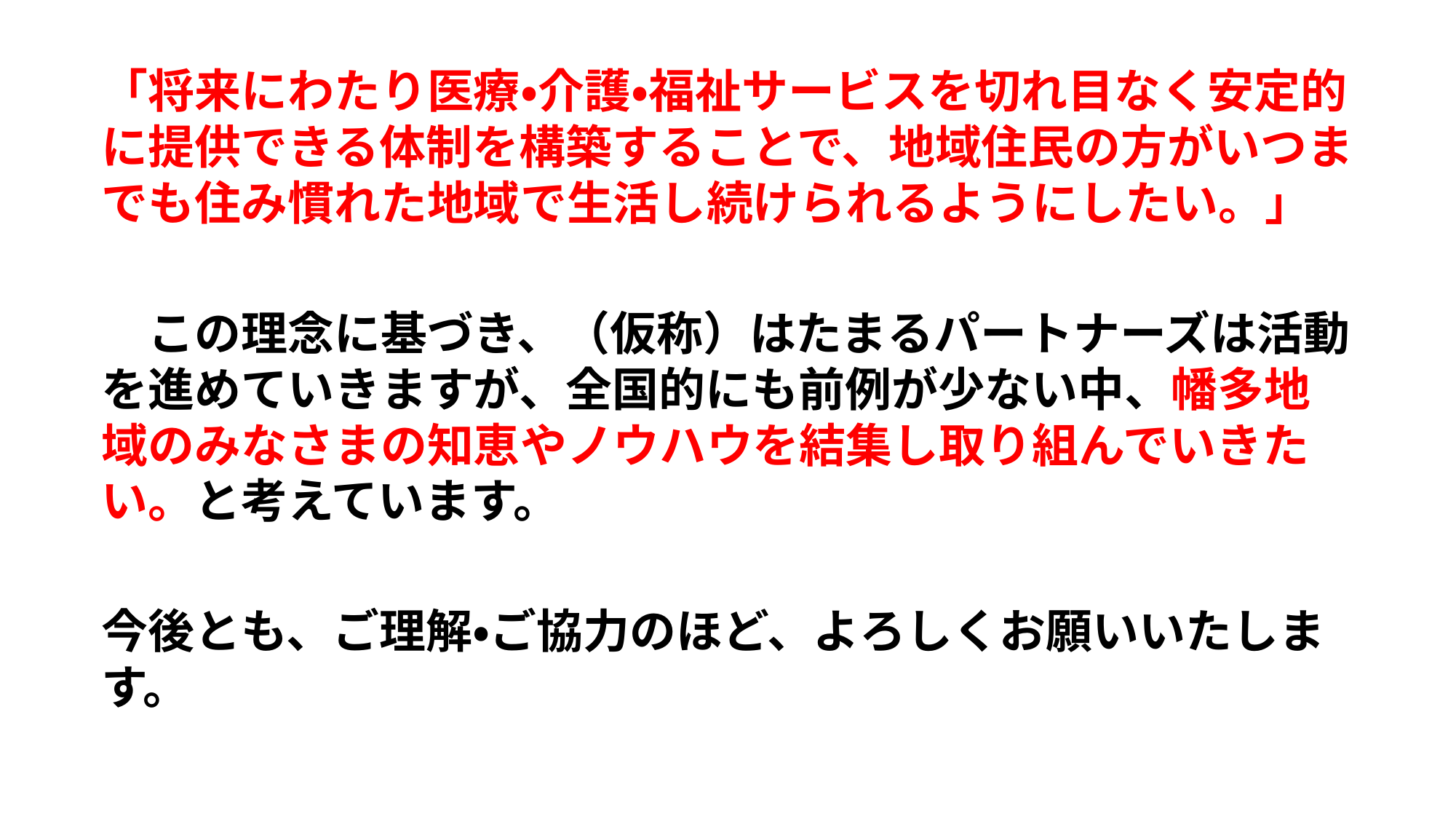

「将来にわたり医療・介護・福祉サービスを切れ目なく安定的に提供できる体制を構築することで、地域住民の方がいつまでも住み慣れた地域で生活し続けられるようにしたい。」

　この理念に基づき、（仮称）はたまるパートナーズは活動を進めていきますが、全国的にも前例が少ない中、幡多地域のみなさまの知恵やノウハウを結集し取り組んでいきたい。と考えています。

今後とも、ご理解・ご協力のほど、よろしくお願いいたします。